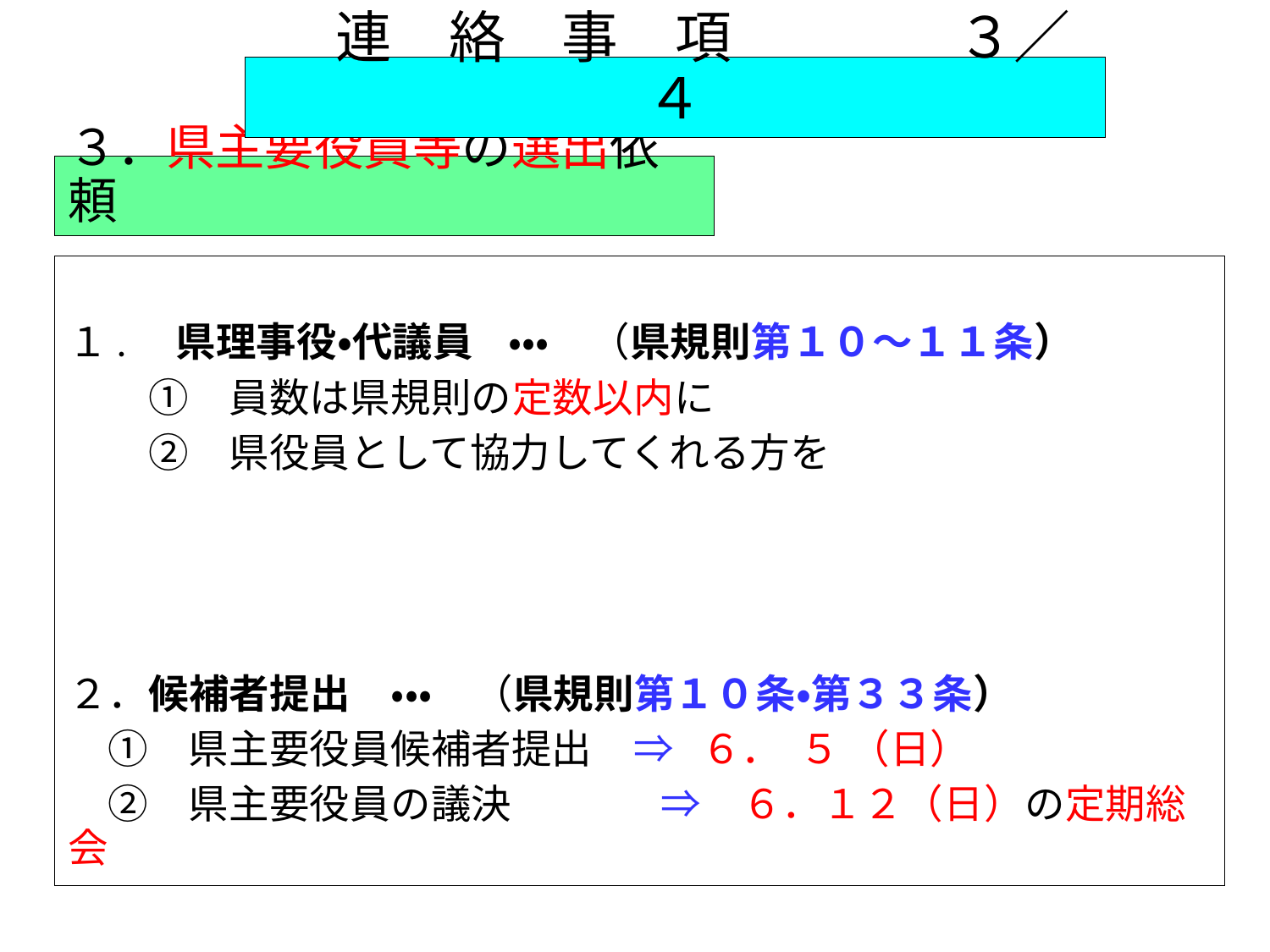

連　絡　事　項　　　　３／４
# ３．県主要役員等の選出依頼

１.　県理事役・代議員　・・・　（県規則第１０～１１条）
　　①　員数は県規則の定数以内に
　　②　県役員として協力してくれる方を

２．候補者提出　・・・　（県規則第１０条・第３３条）
　①　県主要役員候補者提出　⇒   ６．  ５ （日）
　②　県主要役員の議決　  　　 ⇒　６．１２（日）の定期総会